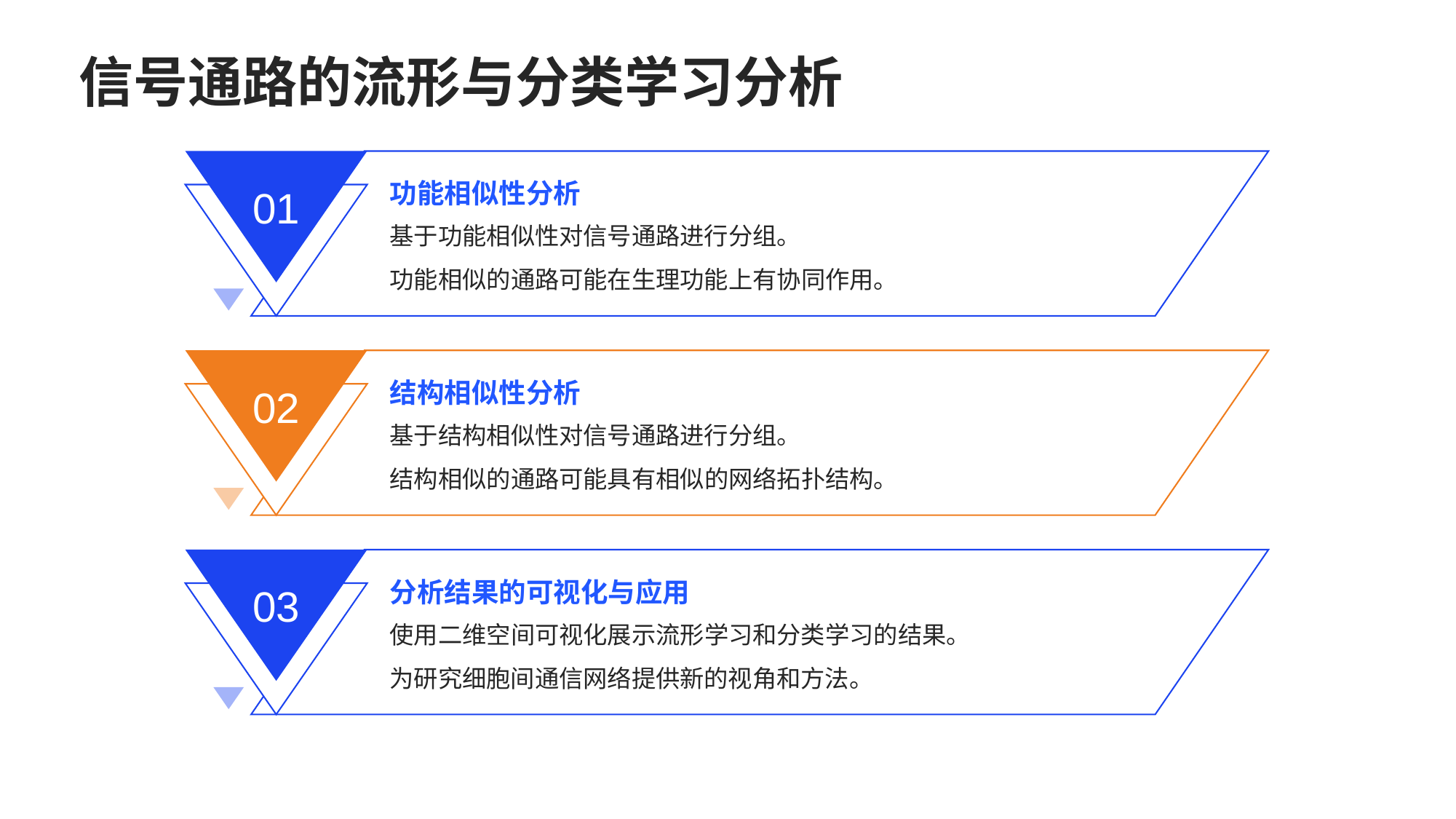

信号通路的流形与分类学习分析

01
功能相似性分析

基于功能相似性对信号通路进行分组。
功能相似的通路可能在生理功能上有协同作用。

02
结构相似性分析

基于结构相似性对信号通路进行分组。
结构相似的通路可能具有相似的网络拓扑结构。

03
分析结果的可视化与应用

使用二维空间可视化展示流形学习和分类学习的结果。
为研究细胞间通信网络提供新的视角和方法。